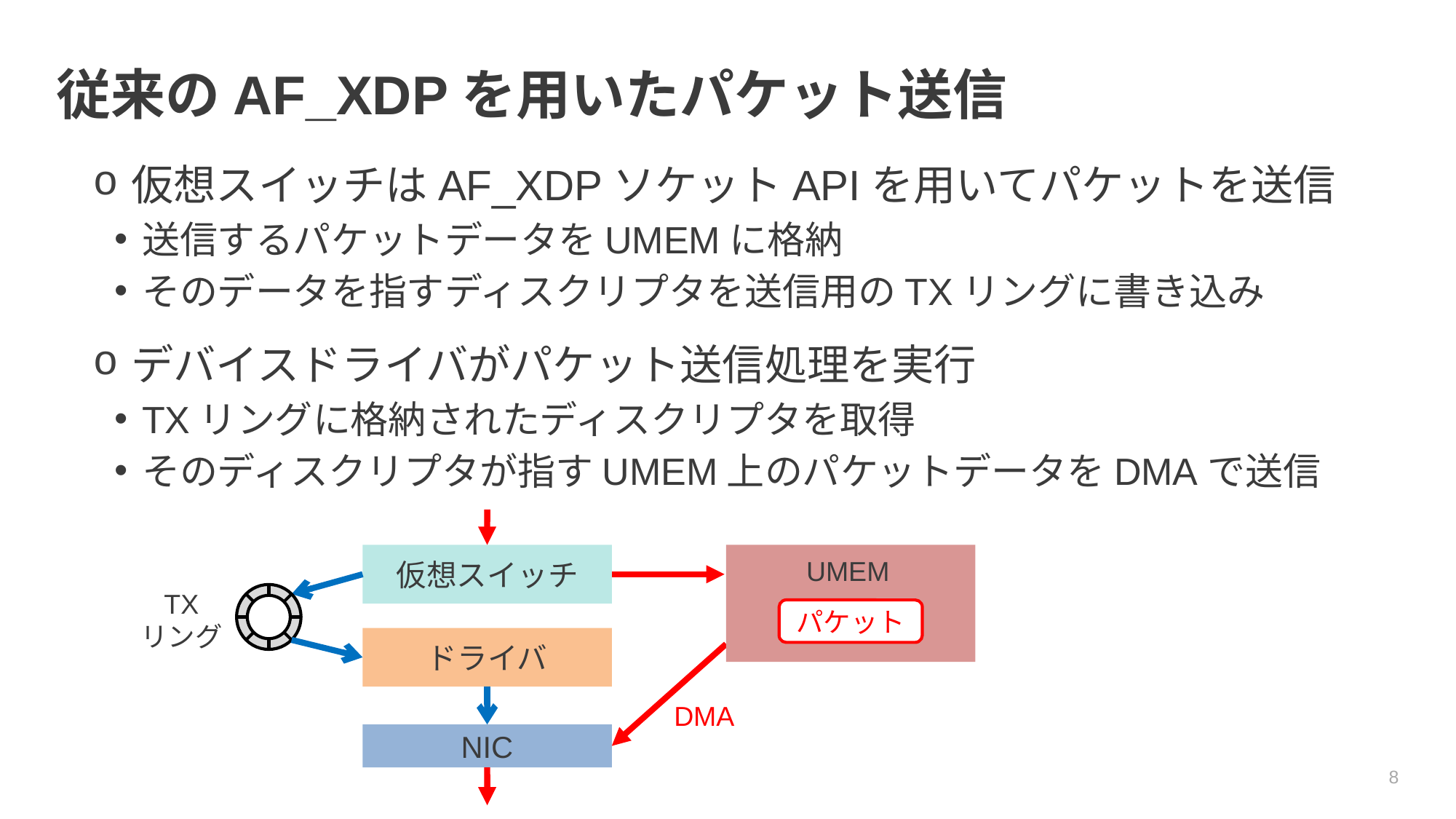

# 従来のAF_XDPを用いたパケット送信
仮想スイッチはAF_XDPソケットAPIを用いてパケットを送信
送信するパケットデータをUMEMに格納
そのデータを指すディスクリプタを送信用のTXリングに書き込み
デバイスドライバがパケット送信処理を実行
TXリングに格納されたディスクリプタを取得
そのディスクリプタが指すUMEM上のパケットデータをDMAで送信
仮想スイッチ

UMEM
TX
リング

パケット
ドライバ
DMA
NIC
8